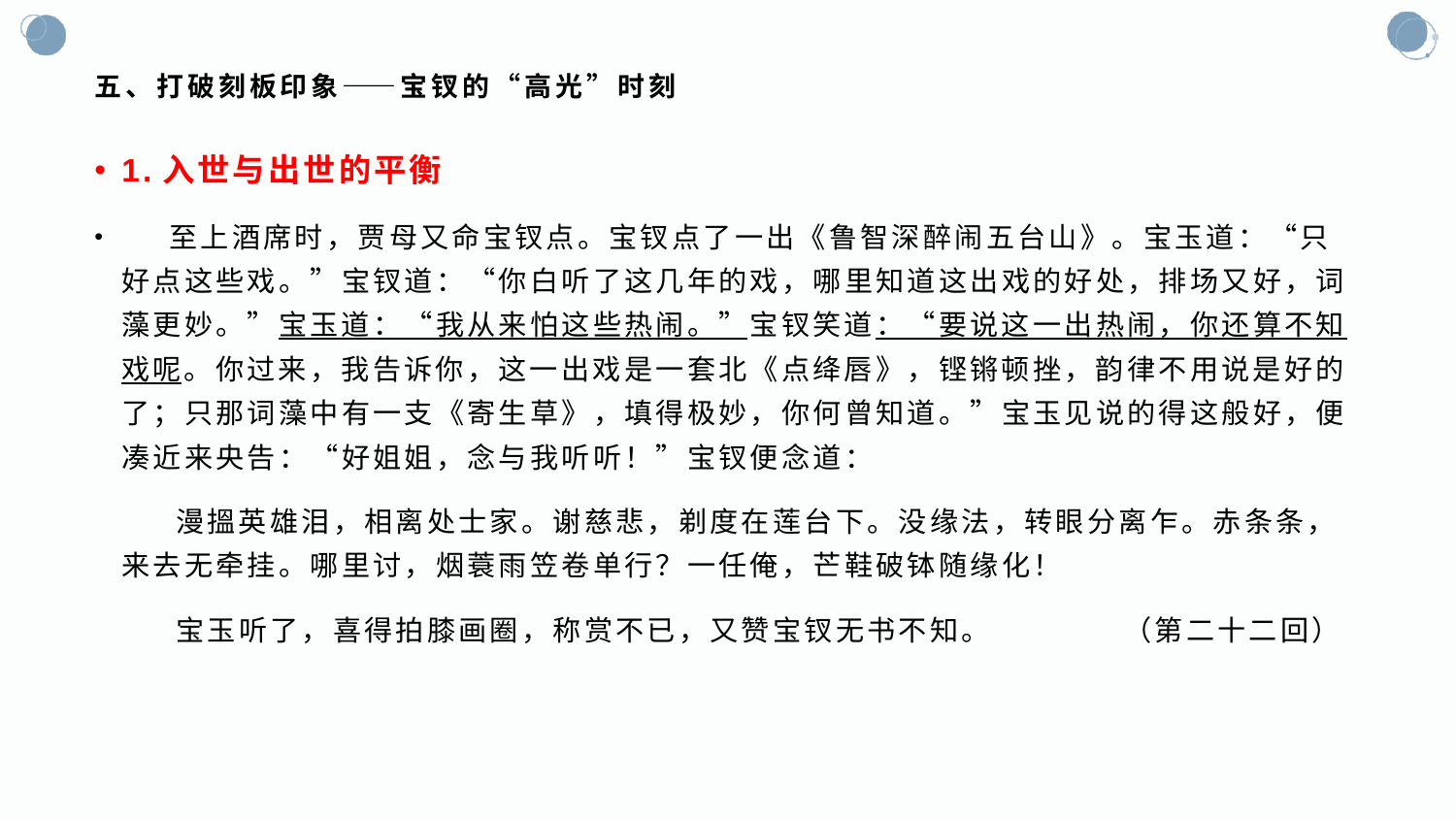

# 五、打破刻板印象——宝钗的“高光”时刻
1.入世与出世的平衡
     至上酒席时，贾母又命宝钗点。宝钗点了一出《鲁智深醉闹五台山》。宝玉道：“只好点这些戏。”宝钗道：“你白听了这几年的戏，哪里知道这出戏的好处，排场又好，词藻更妙。”宝玉道：“我从来怕这些热闹。”宝钗笑道：“要说这一出热闹，你还算不知戏呢。你过来，我告诉你，这一出戏是一套北《点绛唇》，铿锵顿挫，韵律不用说是好的了；只那词藻中有一支《寄生草》，填得极妙，你何曾知道。”宝玉见说的得这般好，便凑近来央告：“好姐姐，念与我听听！”宝钗便念道：
        漫搵英雄泪，相离处士家。谢慈悲，剃度在莲台下。没缘法，转眼分离乍。赤条条，来去无牵挂。哪里讨，烟蓑雨笠卷单行？一任俺，芒鞋破钵随缘化！
        宝玉听了，喜得拍膝画圈，称赏不已，又赞宝钗无书不知。              （第二十二回）